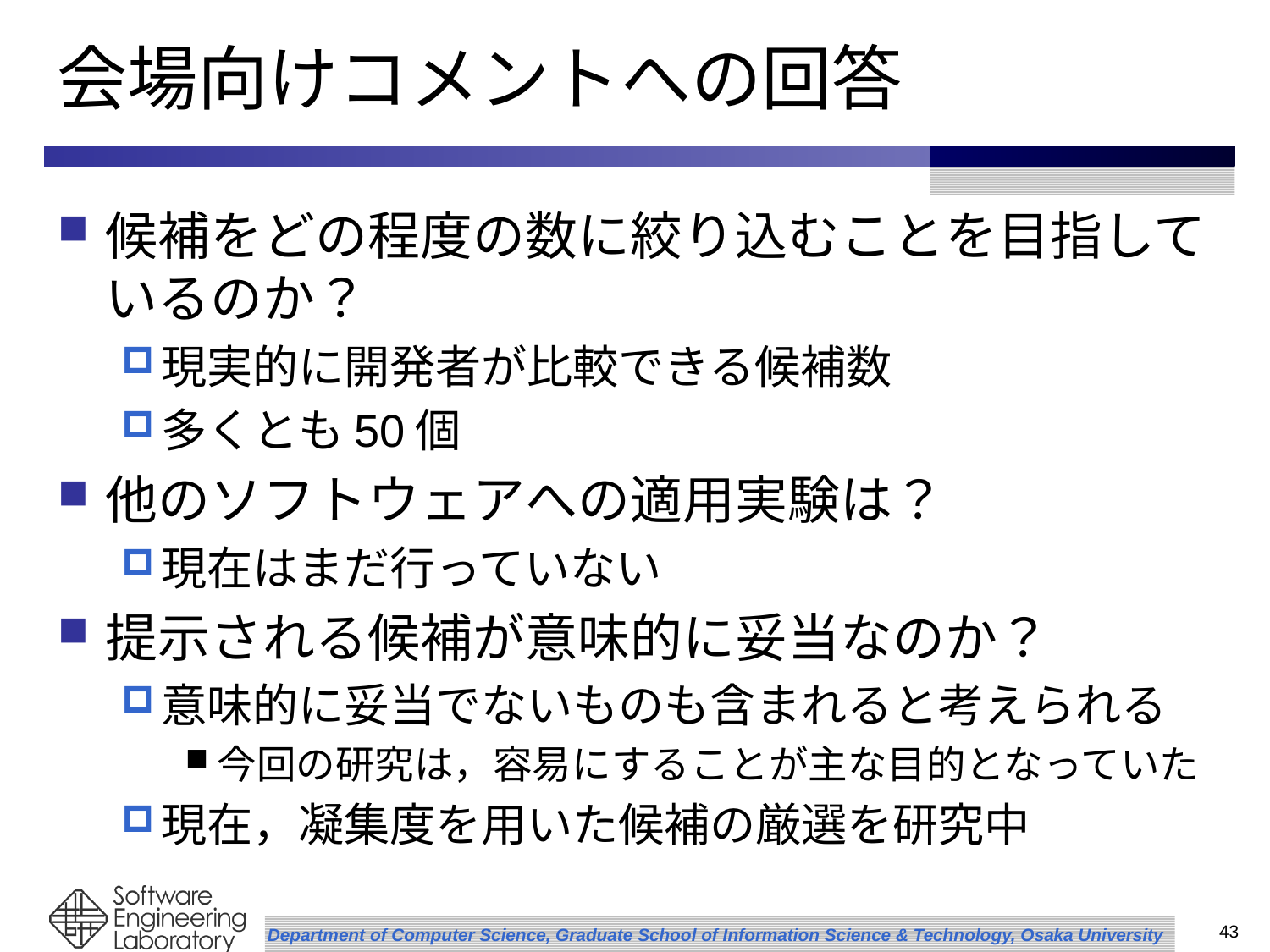

# 会場向けコメントへの回答
候補をどの程度の数に絞り込むことを目指しているのか？
現実的に開発者が比較できる候補数
多くとも50個
他のソフトウェアへの適用実験は？
現在はまだ行っていない
提示される候補が意味的に妥当なのか？
意味的に妥当でないものも含まれると考えられる
今回の研究は，容易にすることが主な目的となっていた
現在，凝集度を用いた候補の厳選を研究中
43